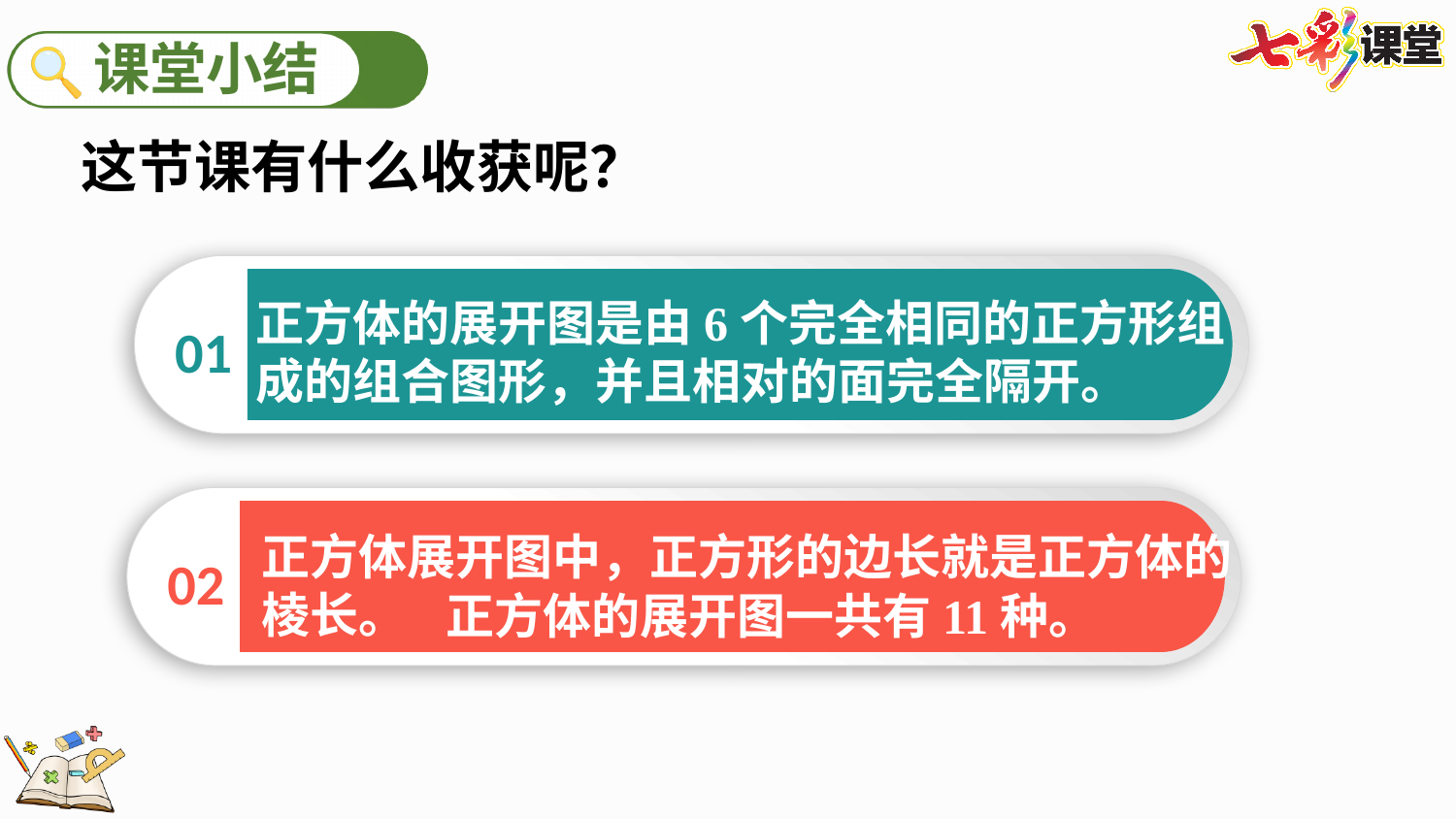

这节课有什么收获呢？

01
正方体的展开图是由6个完全相同的正方形组成的组合图形，并且相对的面完全隔开。

02
正方体展开图中，正方形的边长就是正方体的棱长。
正方体的展开图一共有11种。